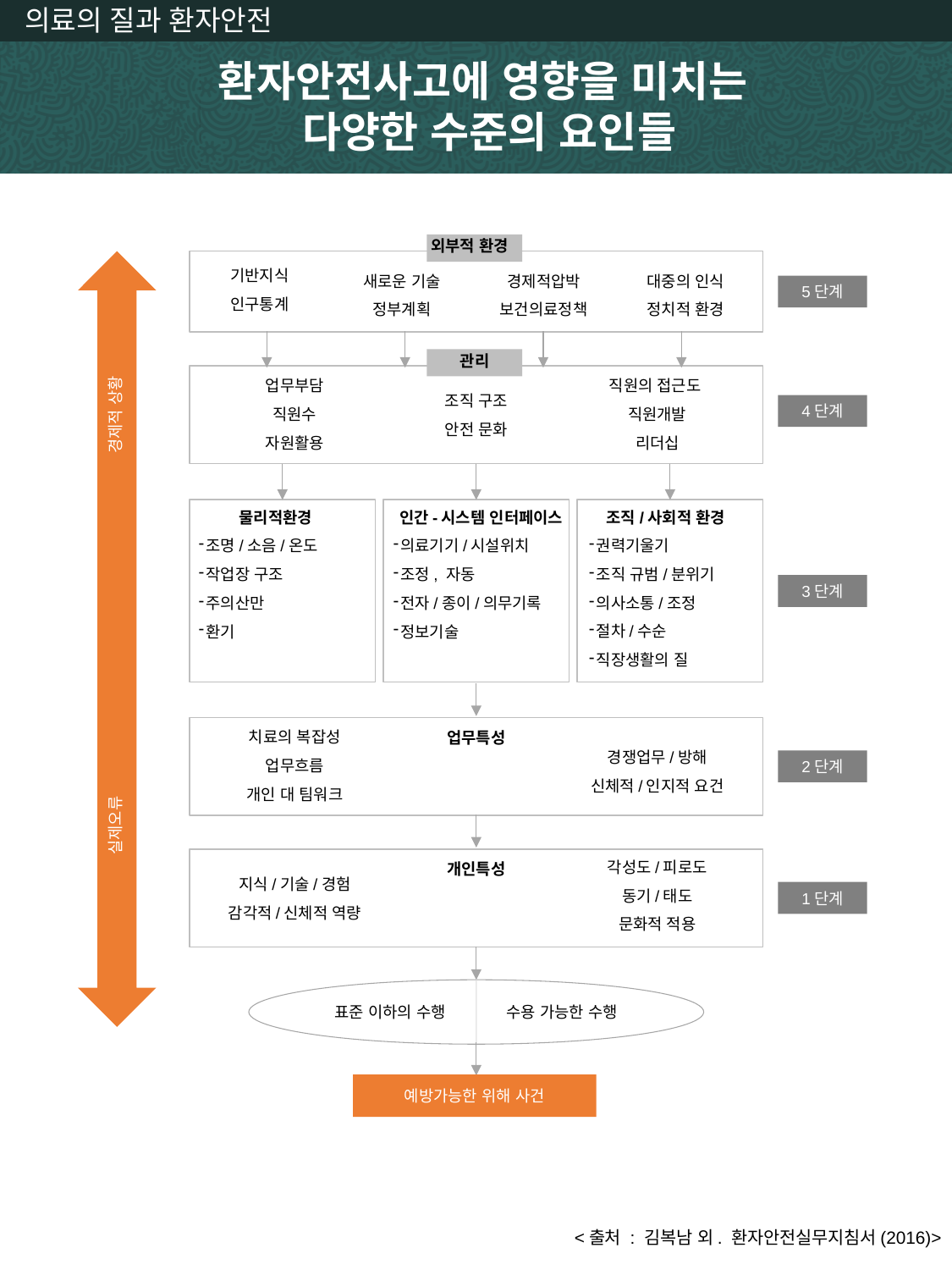

의료의 질과 환자안전
환자안전사고에 영향을 미치는
다양한 수준의 요인들
외부적 환경

새로운 기술
정부계획
경제적압박
보건의료정책
대중의 인식
정치적 환경
기반지식
인구통계
5단계
관리

업무부담
직원수
자원활용
직원의 접근도
직원개발
리더십

조직 구조
안전 문화
4단계
경제적 상황
물리적환경
조명/소음/온도
작업장 구조
주의산만
환기
인간-시스템 인터페이스
의료기기/시설위치
조정, 자동
전자/종이/의무기록
정보기술
조직/사회적 환경
권력기울기
조직 규범/분위기
의사소통/조정
절차/수순
직장생활의 질

3단계

치료의 복잡성
업무흐름
개인 대 팀워크
업무특성

경쟁업무/방해
신체적/인지적 요건
2단계
실제오류
각성도/피로도
동기/태도
문화적 적용
개인특성

지식/기술/경험
감각적/신체적 역량
1단계

표준 이하의 수행
수용 가능한 수행
예방가능한 위해 사건

<출처 : 김복남 외. 환자안전실무지침서(2016)>